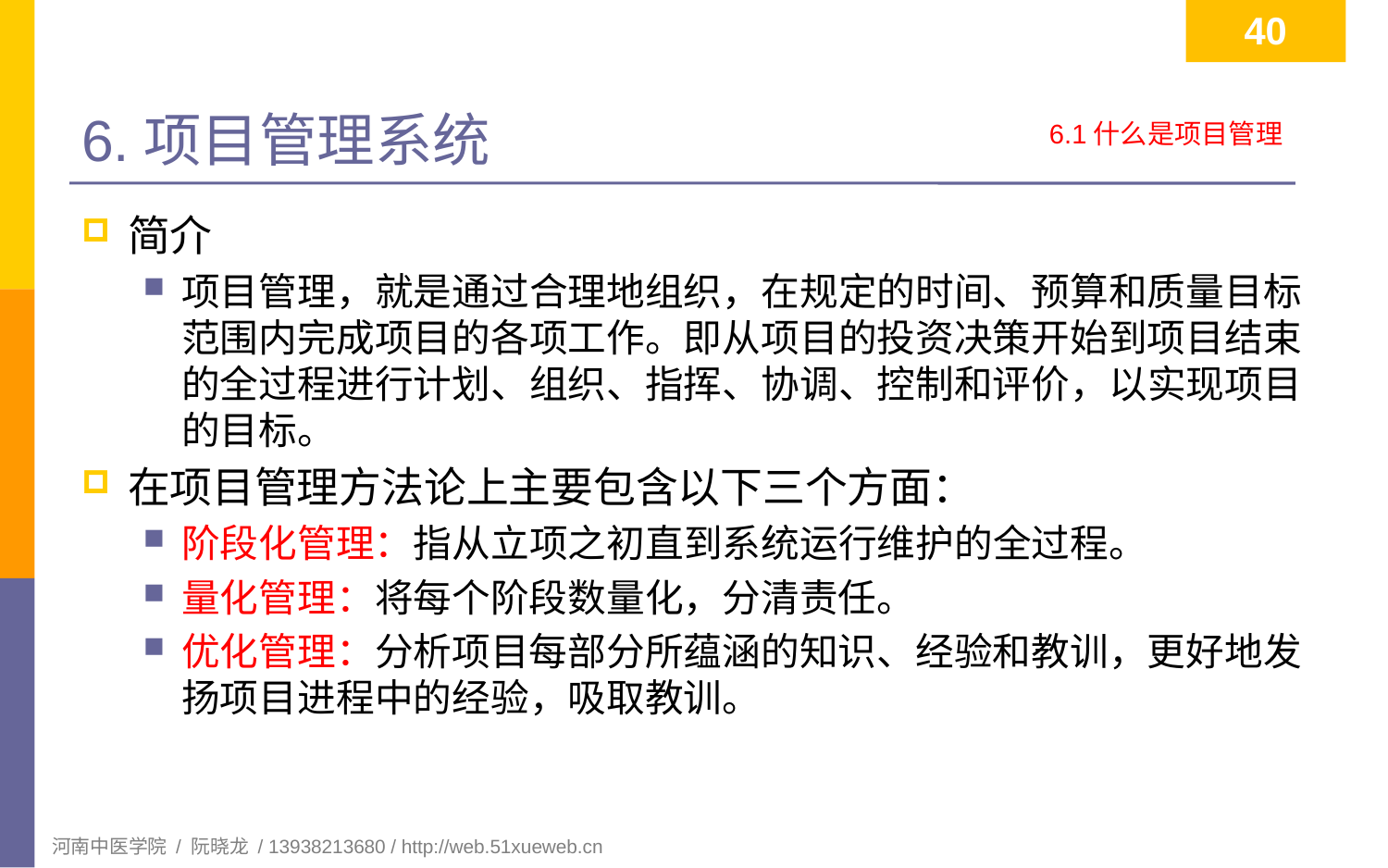

40
# 6.项目管理系统
6.1什么是项目管理
简介
项目管理，就是通过合理地组织，在规定的时间、预算和质量目标范围内完成项目的各项工作。即从项目的投资决策开始到项目结束的全过程进行计划、组织、指挥、协调、控制和评价，以实现项目的目标。
在项目管理方法论上主要包含以下三个方面：
阶段化管理：指从立项之初直到系统运行维护的全过程。
量化管理：将每个阶段数量化，分清责任。
优化管理：分析项目每部分所蕴涵的知识、经验和教训，更好地发扬项目进程中的经验，吸取教训。